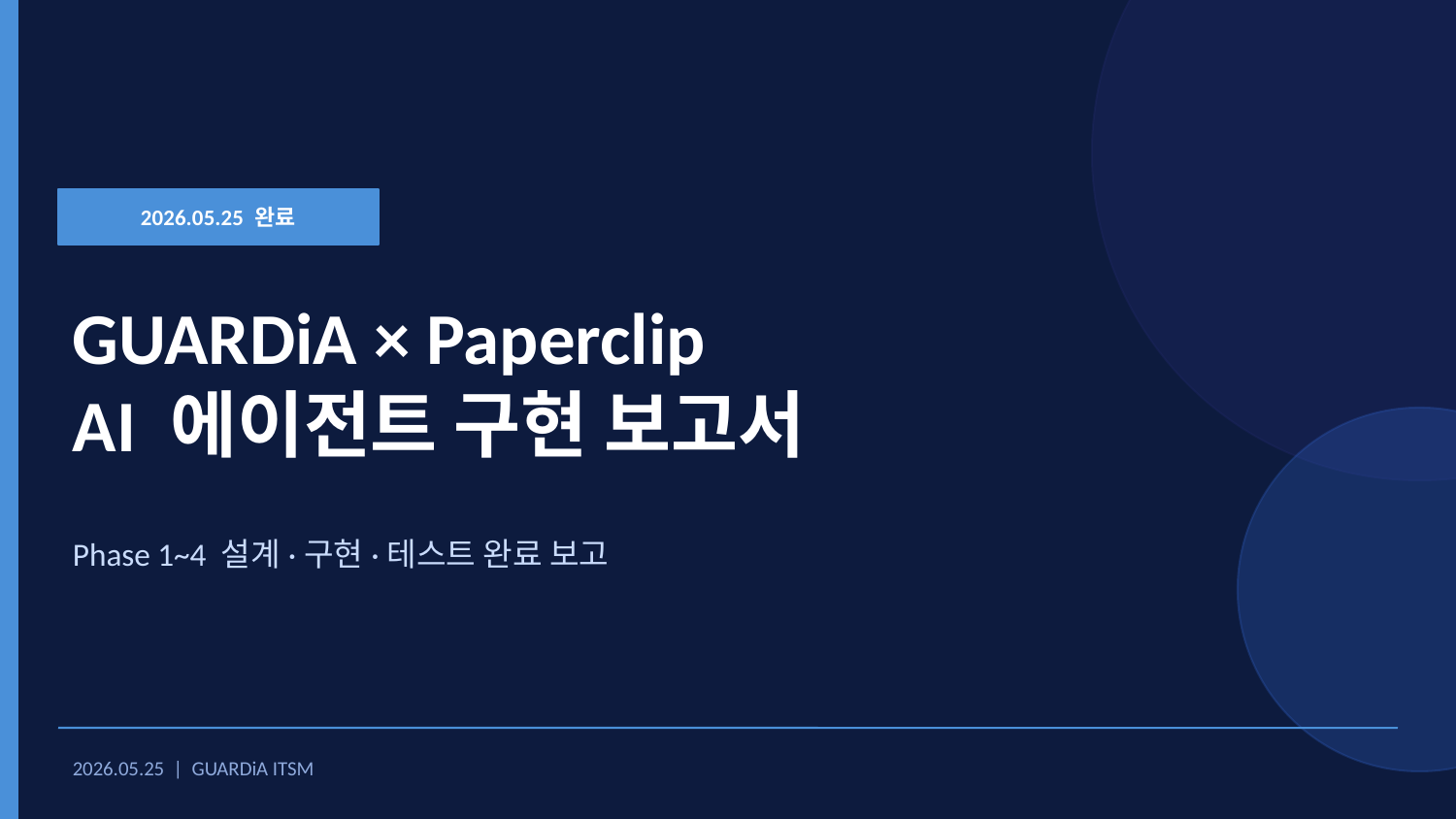

2026.05.25 완료
GUARDiA × Paperclip
AI 에이전트 구현 보고서

Phase 1~4 설계·구현·테스트 완료 보고

2026.05.25  |  GUARDiA ITSM